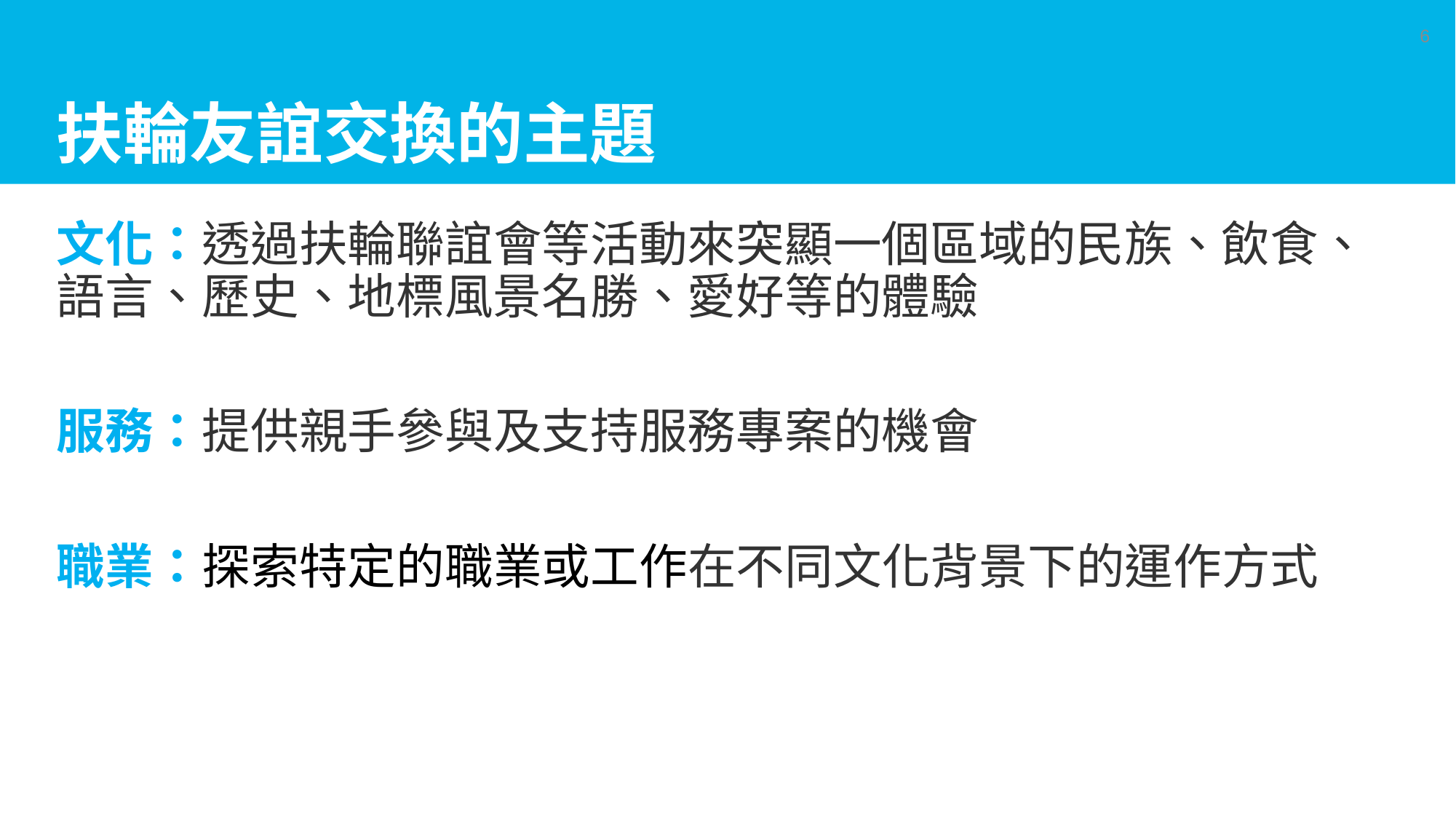

# 扶輪友誼交換的主題
6
文化：透過扶輪聯誼會等活動來突顯一個區域的民族、飲食、語言、歷史、地標風景名勝、愛好等的體驗

服務：提供親手參與及支持服務專案的機會

職業：探索特定的職業或工作在不同文化背景下的運作方式